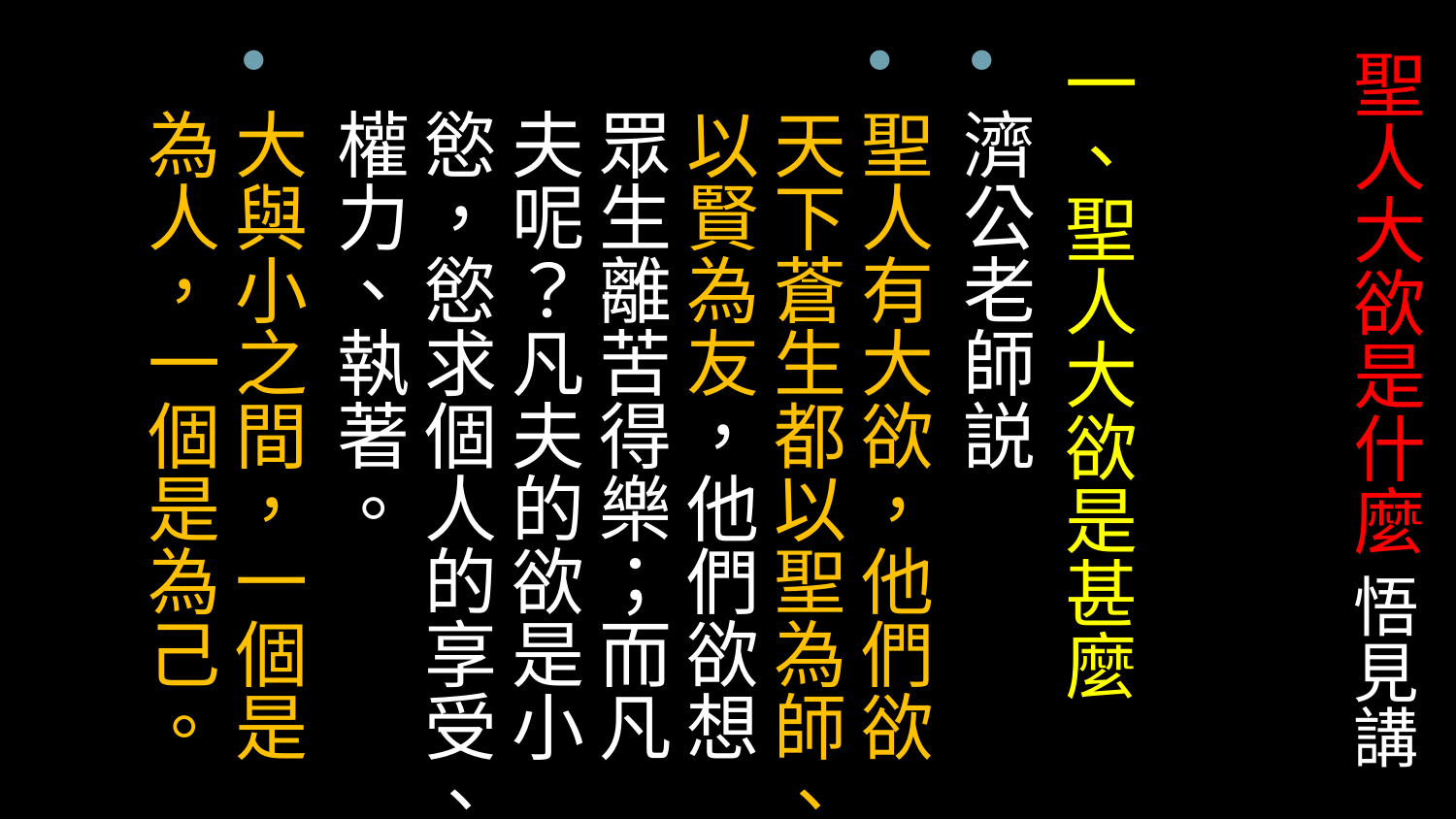

# 聖人大欲是什麼 悟見講
一、聖人大欲是甚麼
濟公老師説
聖人有大欲，他們欲天下蒼生都以聖為師、以賢為友，他們欲想眾生離苦得樂；而凡夫呢？凡夫的欲是小慾，慾求個人的享受、權力、執著。
大與小之間，一個是為人，一個是為己。